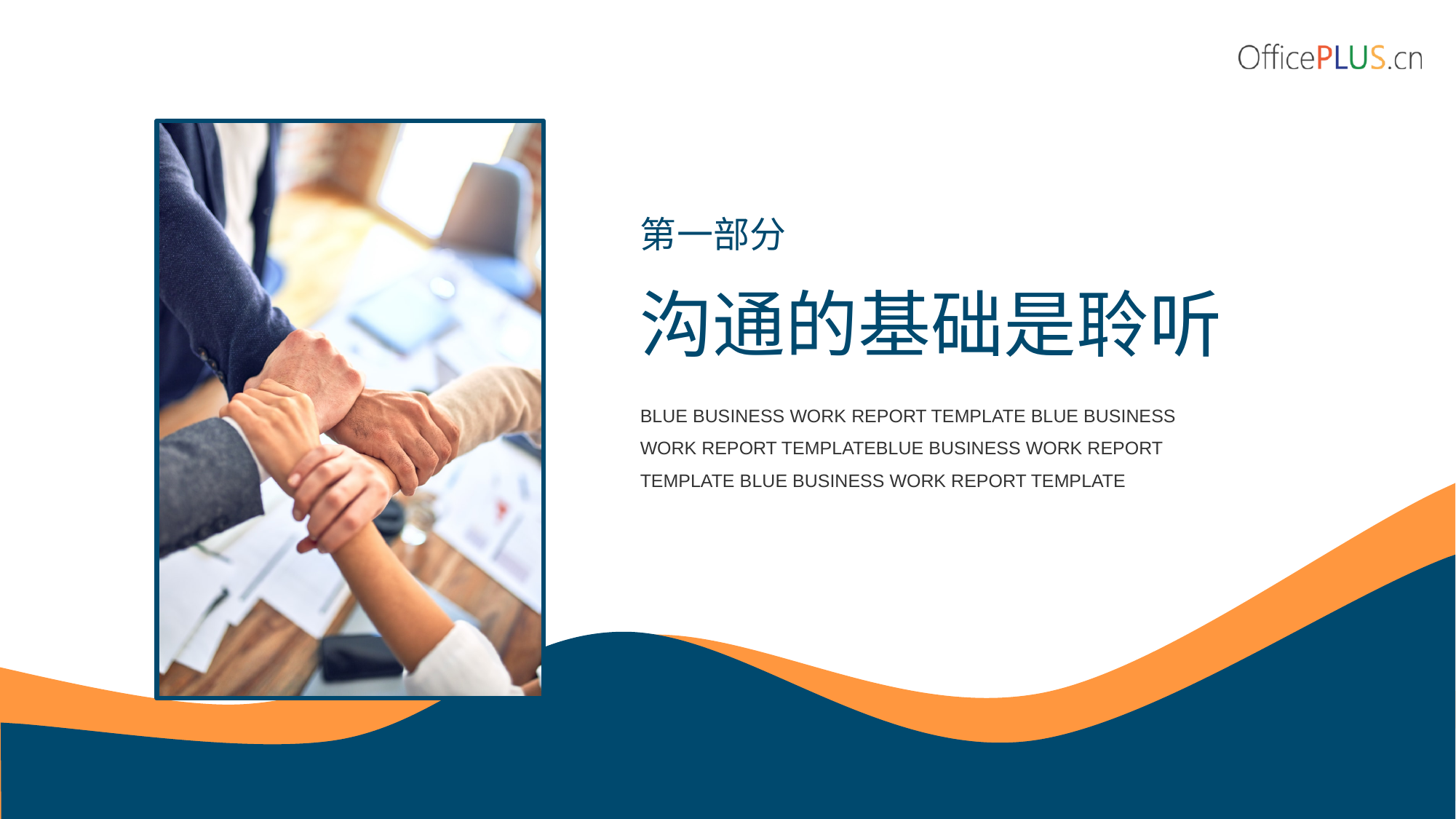

第一部分
沟通的基础是聆听
BLUE BUSINESS WORK REPORT TEMPLATE BLUE BUSINESS WORK REPORT TEMPLATEBLUE BUSINESS WORK REPORT TEMPLATE BLUE BUSINESS WORK REPORT TEMPLATE